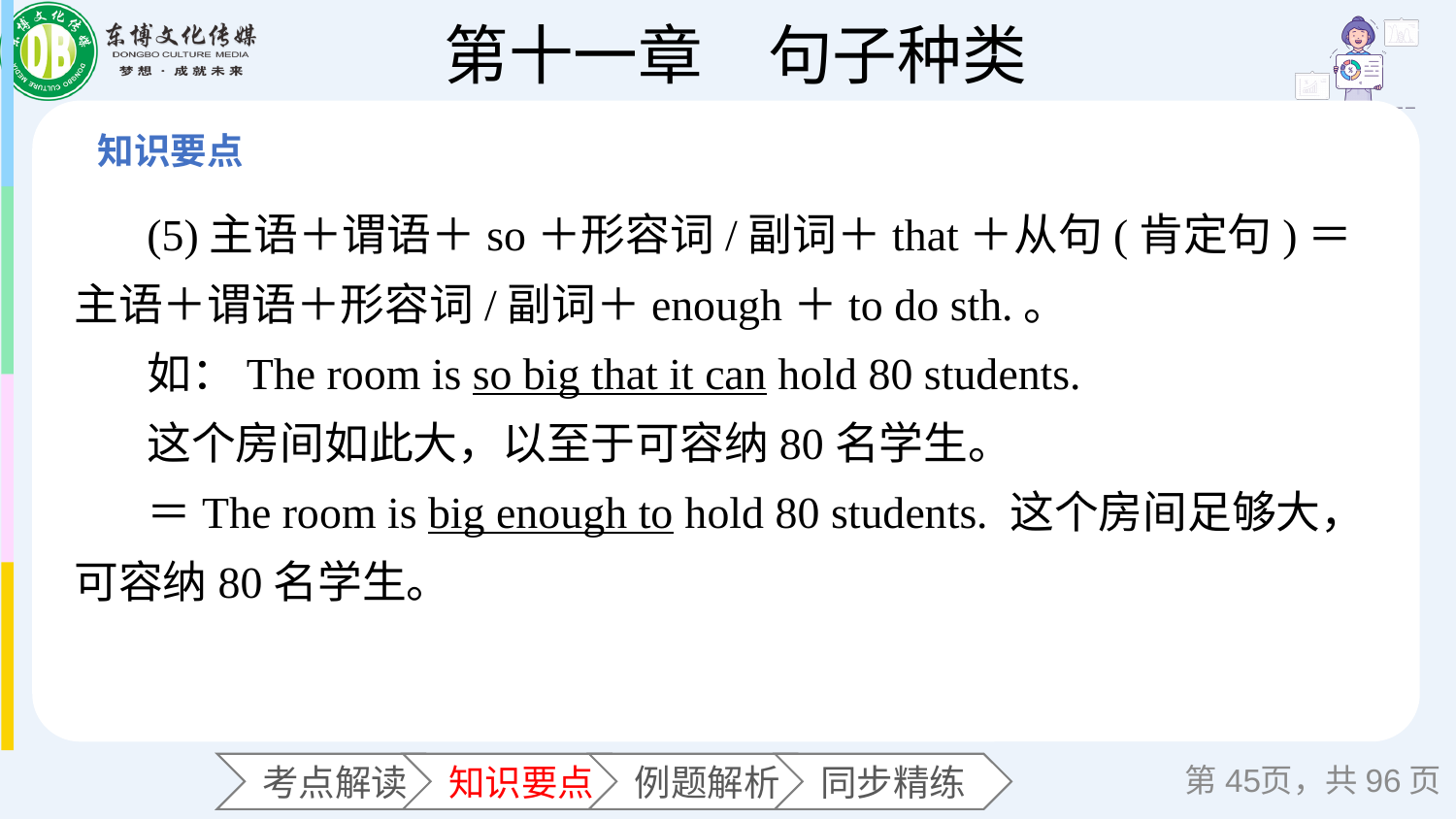

(5)主语＋谓语＋so＋形容词/副词＋that＋从句(肯定句)＝主语＋谓语＋形容词/副词＋enough＋to do sth.。
如：The room is so big that it can hold 80 students.
这个房间如此大，以至于可容纳80名学生。
＝The room is big enough to hold 80 students. 这个房间足够大，可容纳80名学生。
第45页，共96页